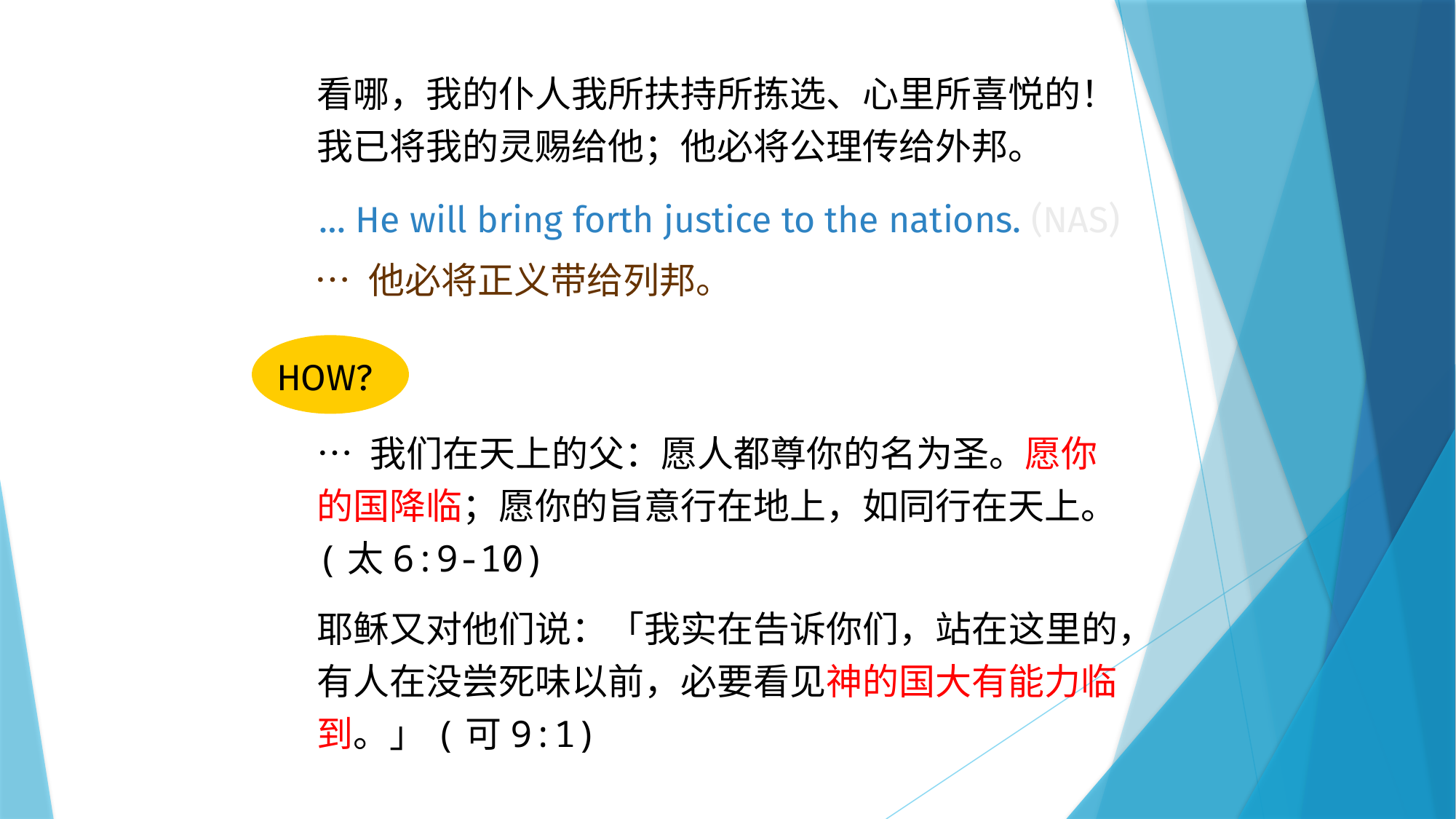

看哪，我的仆人我所扶持所拣选、心里所喜悦的！我已将我的灵赐给他；他必将公理传给外邦。

… He will bring forth justice to the nations. (NAS)
… 他必将正义带给列邦。

HOW?
… 我们在天上的父：愿人都尊你的名为圣。愿你的国降临；愿你的旨意行在地上，如同行在天上。(太6:9-10)
耶稣又对他们说：「我实在告诉你们，站在这里的，有人在没尝死味以前，必要看见神的国大有能力临到。」(可9:1)